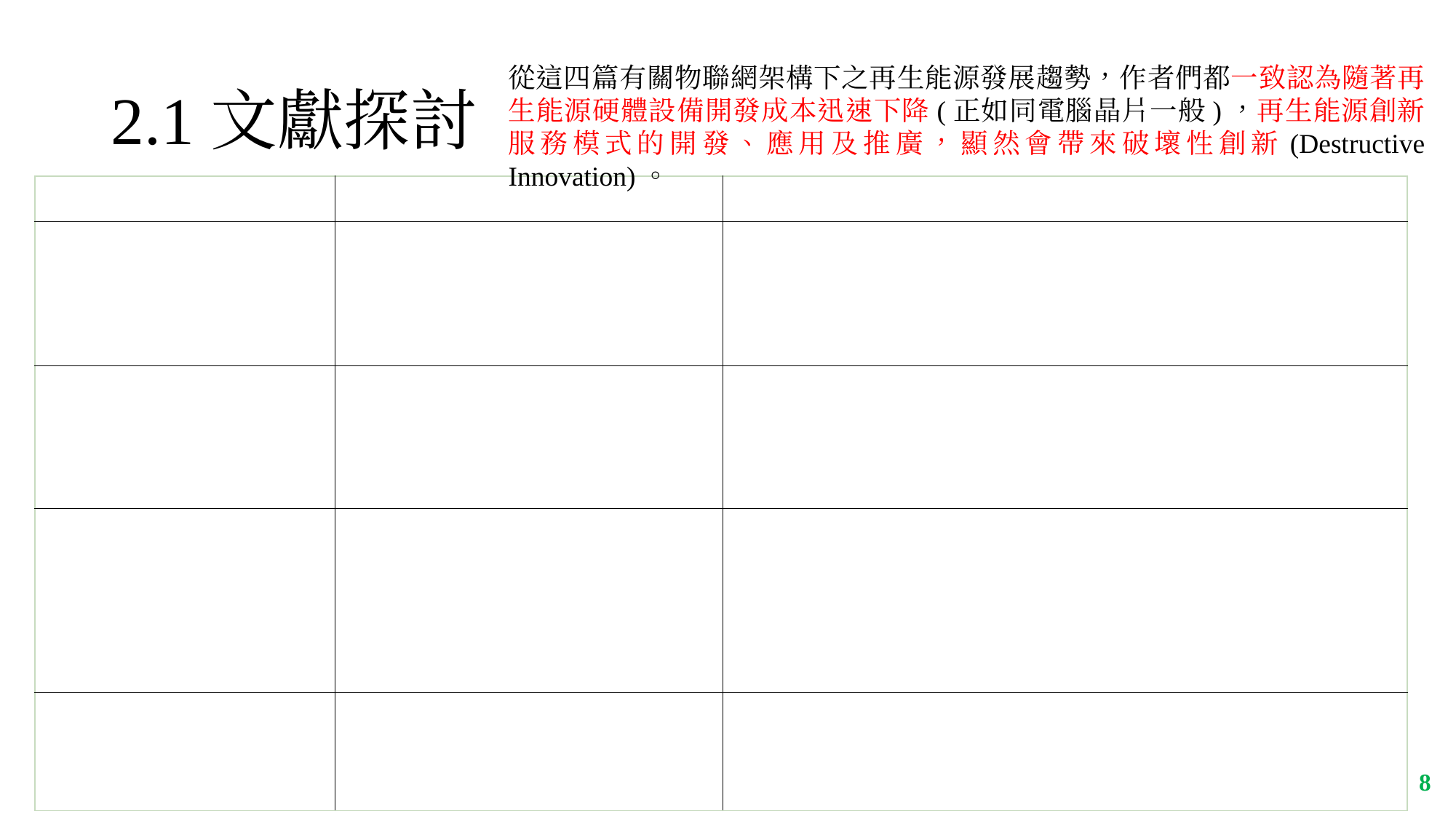

# 2.1文獻探討
從這四篇有關物聯網架構下之再生能源發展趨勢，作者們都一致認為隨著再生能源硬體設備開發成本迅速下降(正如同電腦晶片一般)，再生能源創新服務模式的開發、應用及推廣，顯然會帶來破壞性創新(Destructive Innovation)。
| 作者 | 文獻 | 重要內容 |
| --- | --- | --- |
| Rifkin(2013) | 第三次工業革命：世界經濟即將被顛覆，新能源與商務、政治、教育的全面革命 | 主張人類即將步入一個「後碳」時代，再生能源和網際網路技術結合起來，一般人可以在自己的家中、辦公室裡生產出綠色能源，並在「能源網路」上共用，就像現今在網際網路上發佈和分享訊息一樣。 |
| Rifkin(2015) | 物聯網革命：共享經濟與零邊際成本社會的崛起 | 主張每個人都可以接近零邊際成本，來享用綠色能源(再生能源)。因為再生能源的風力、太陽能、生質能、海洋能、地熱，均取自大自然，完全免費供應。 |
| Heck & Rogers(2015) | 資源革命：如何抓住一百年來最大商機 | 資源革命正帶來急劇的破壞性創新，尤其是再生能源發展迅速，價格下跌，建立智慧電網之後，根本無需再蓋傳統大型電廠，甚至再生能源發電成本更便宜，太陽能發電迅速普及的結果，反而得關閉部分老舊的傳統電廠。 |
| 許志義(2015) | 物聯網時代的大數據策略 | 探討物聯網架構下的大數據策略，包括再生能源創新服務模式之開發與應用，能夠有效減緩溫室效應，並且創造綠色經濟。 |
8